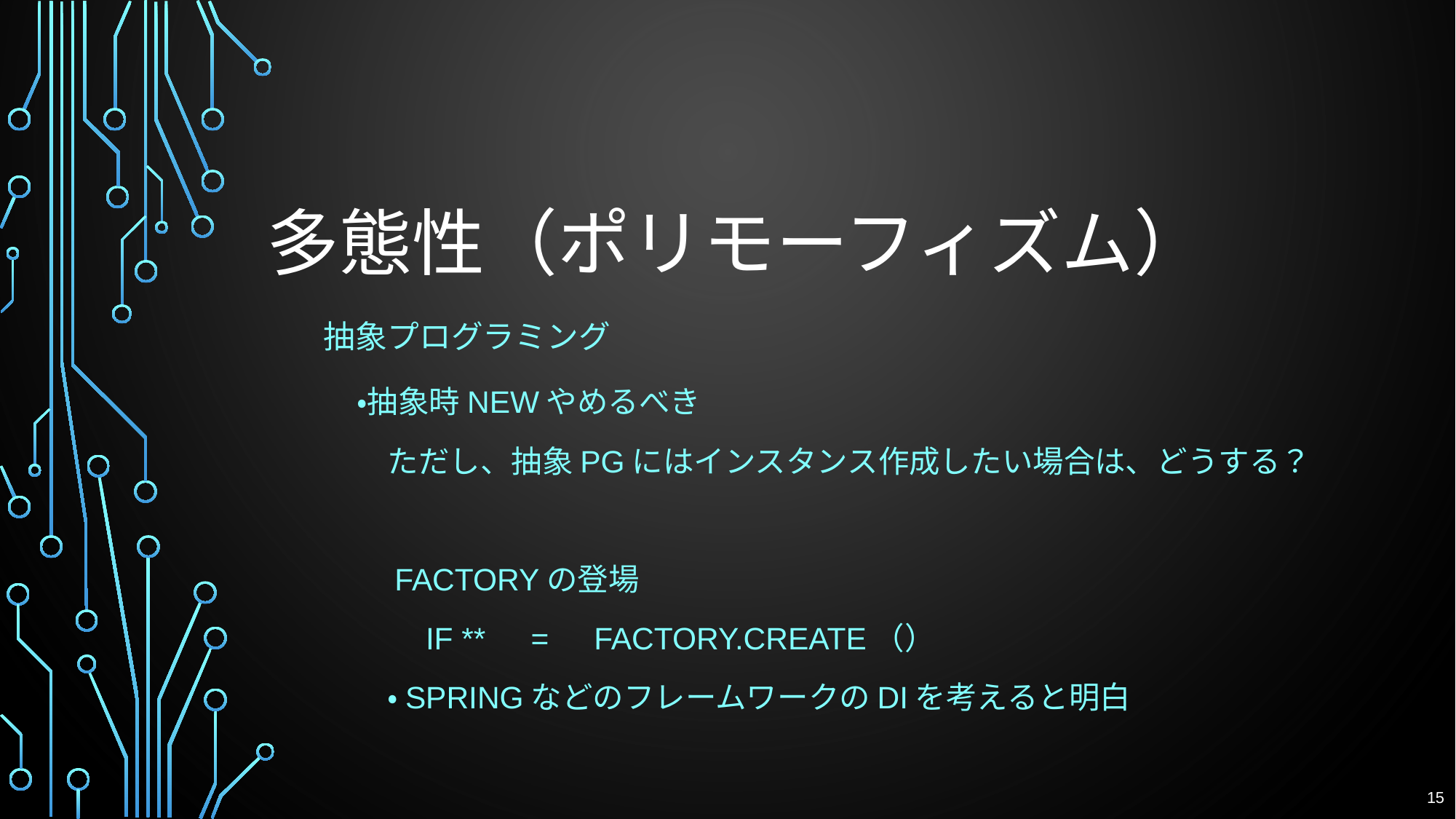

# 多態性（ポリモーフィズム）
抽象プログラミング
・抽象時newやめるべき
　ただし、抽象PGにはインスタンス作成したい場合は、どうする？

　Factoryの登場
　　IF **　=　Factory.CREATE（）
　・SpringなどのフレームワークのDIを考えると明白
15